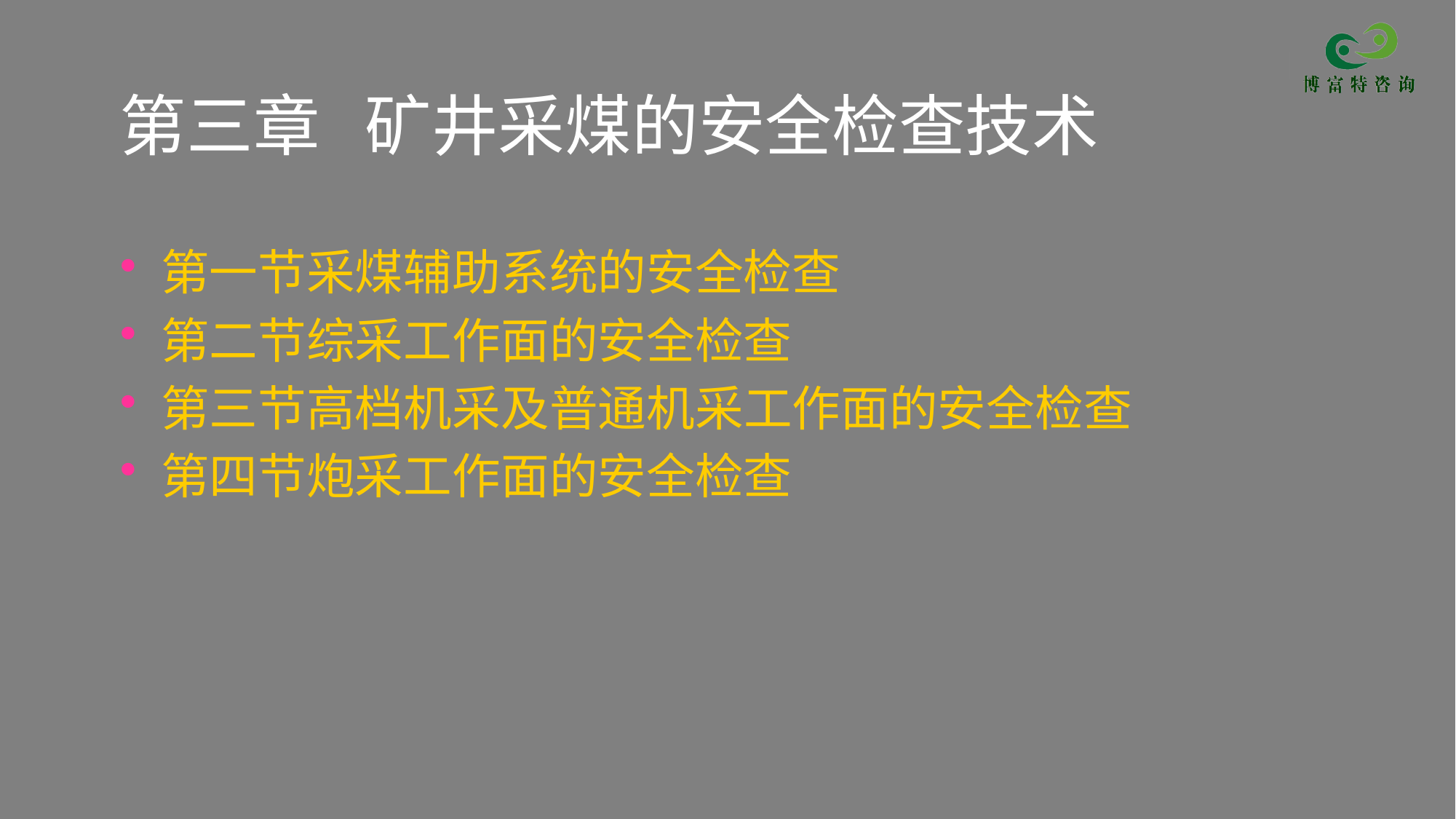

# 第三章   矿井采煤的安全检查技术
第一节采煤辅助系统的安全检查
第二节综采工作面的安全检查
第三节高档机采及普通机采工作面的安全检查
第四节炮采工作面的安全检查